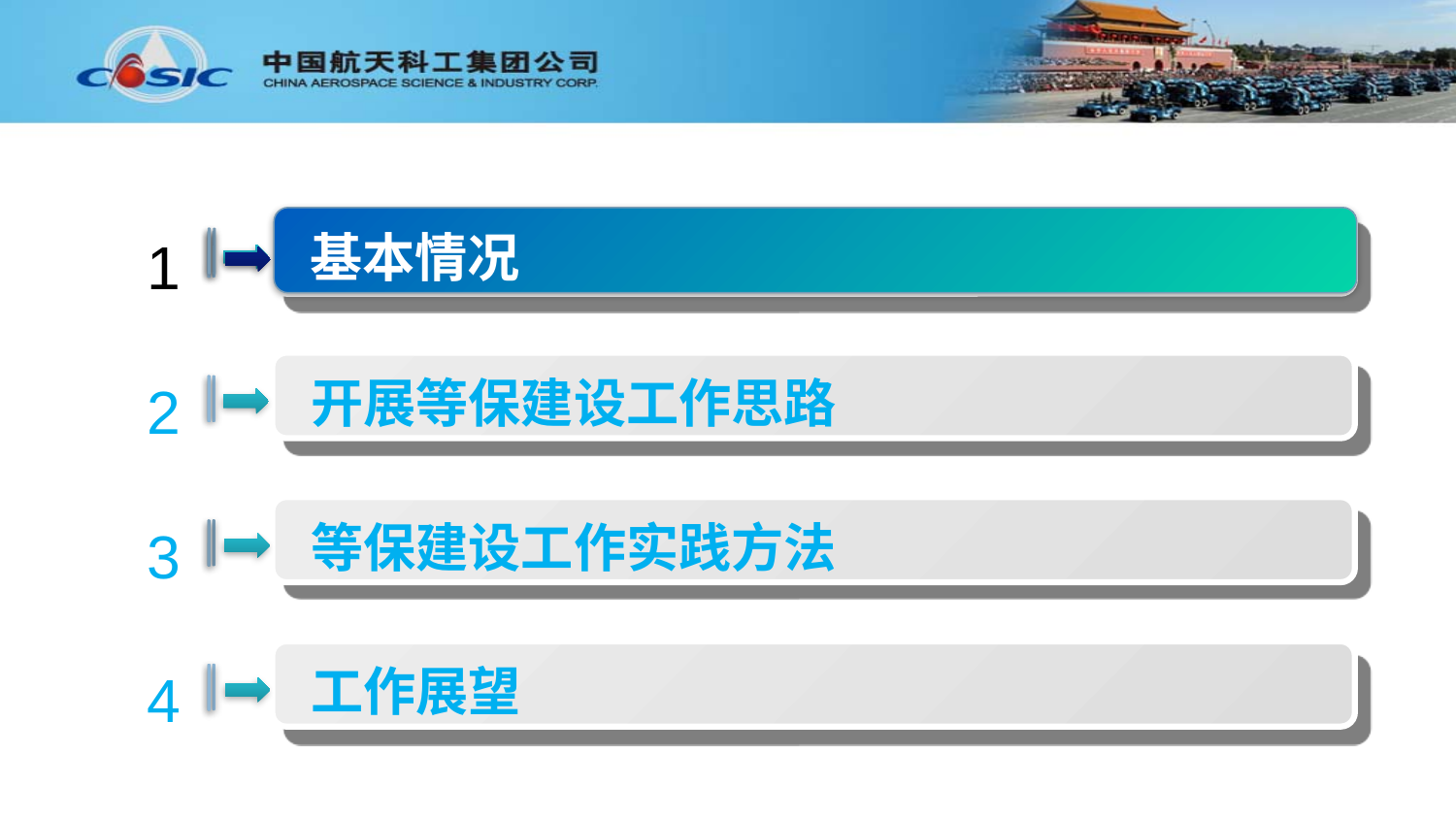

基本情况

基本情况
1

开展等保建设工作思路
2

等保建设工作实践方法
3

工作展望
4